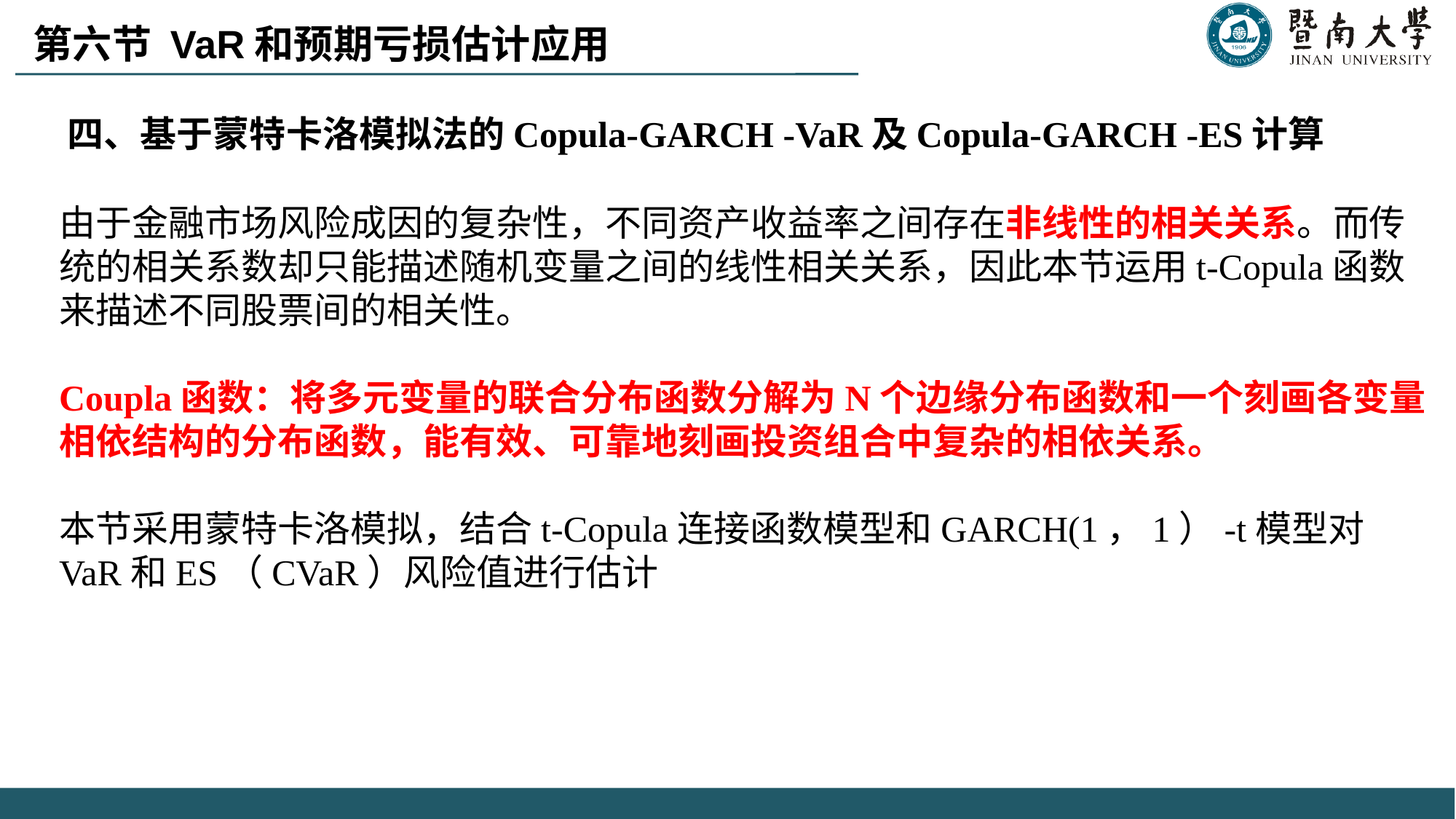

第六节 VaR和预期亏损估计应用
四、基于蒙特卡洛模拟法的Copula-GARCH -VaR及Copula-GARCH -ES计算
由于金融市场风险成因的复杂性，不同资产收益率之间存在非线性的相关关系。而传统的相关系数却只能描述随机变量之间的线性相关关系，因此本节运用t-Copula函数来描述不同股票间的相关性。

Coupla函数：将多元变量的联合分布函数分解为N个边缘分布函数和一个刻画各变量相依结构的分布函数，能有效、可靠地刻画投资组合中复杂的相依关系。

本节采用蒙特卡洛模拟，结合t-Copula连接函数模型和GARCH(1，1）-t模型对VaR和ES（CVaR）风险值进行估计